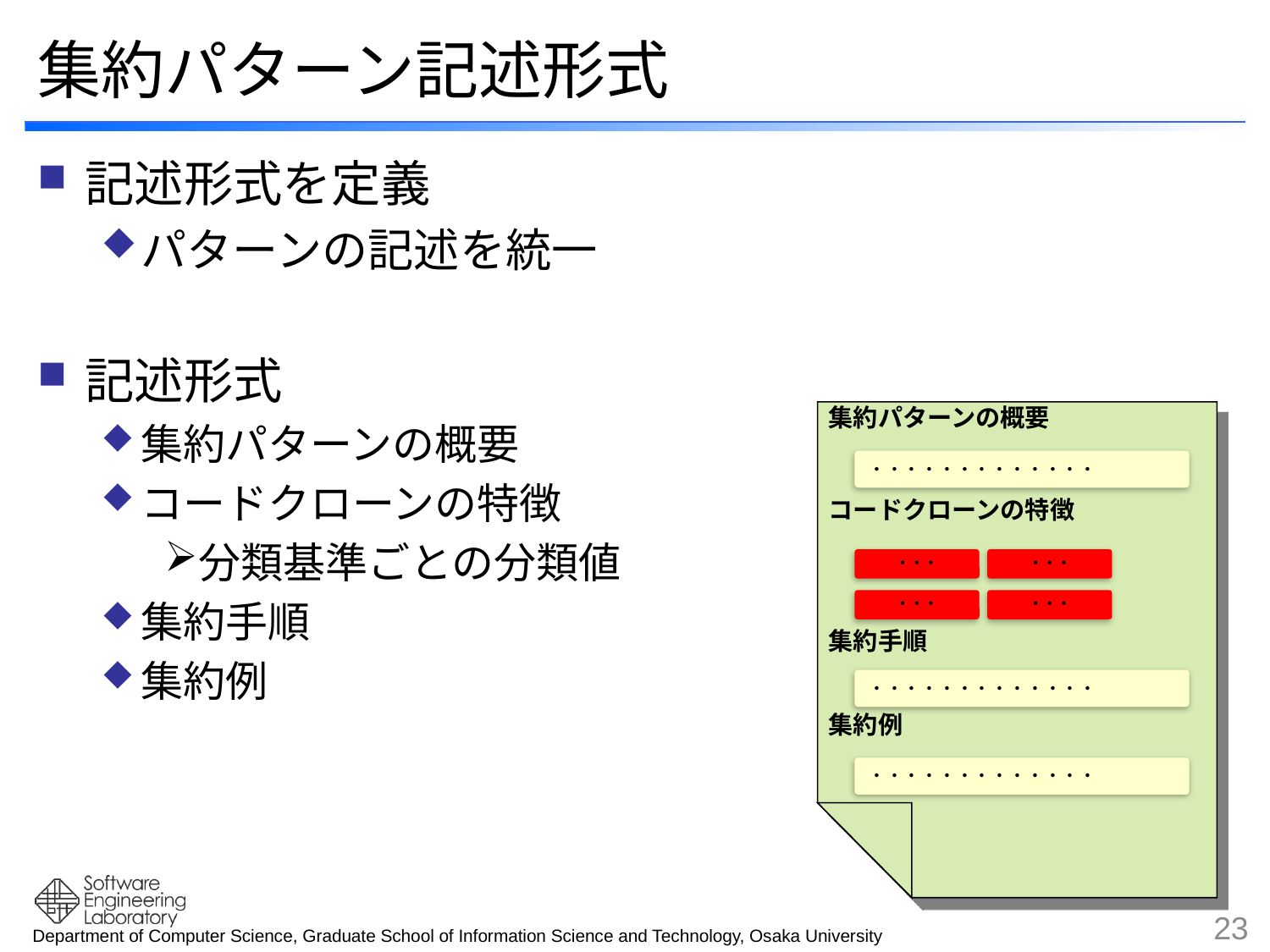

# 集約パターン記述形式
記述形式を定義
パターンの記述を統一

記述形式
集約パターンの概要
コードクローンの特徴
分類基準ごとの分類値
集約手順
集約例
集約パターンの概要
・・・・・・・・・・・・・
コードクローンの特徴

・・・

・・・

・・・

・・・
集約手順
・・・・・・・・・・・・・
集約例
・・・・・・・・・・・・・

23